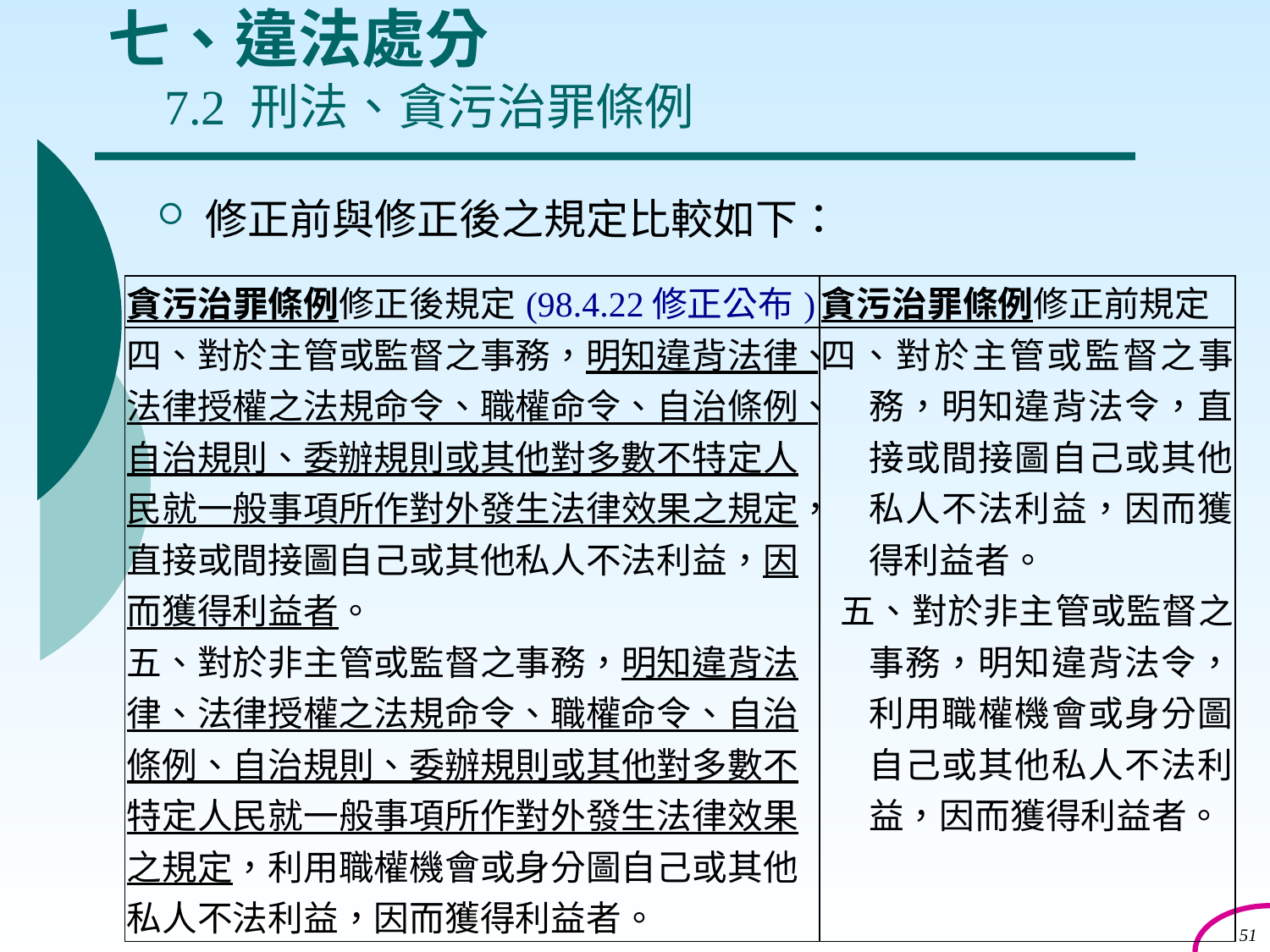

# 七、違法處分 7.2 刑法、貪污治罪條例
修正前與修正後之規定比較如下：
| 貪污治罪條例修正後規定(98.4.22修正公布) | 貪污治罪條例修正前規定 |
| --- | --- |
| 四、對於主管或監督之事務，明知違背法律、法律授權之法規命令、職權命令、自治條例、自治規則、委辦規則或其他對多數不特定人民就一般事項所作對外發生法律效果之規定，直接或間接圖自己或其他私人不法利益，因而獲得利益者。 五、對於非主管或監督之事務，明知違背法律、法律授權之法規命令、職權命令、自治條例、自治規則、委辦規則或其他對多數不特定人民就一般事項所作對外發生法律效果之規定，利用職權機會或身分圖自己或其他私人不法利益，因而獲得利益者。 | 四、對於主管或監督之事務，明知違背法令，直接或間接圖自己或其他私人不法利益，因而獲得利益者。 五、對於非主管或監督之事務，明知違背法令，利用職權機會或身分圖自己或其他私人不法利益，因而獲得利益者。 |
51